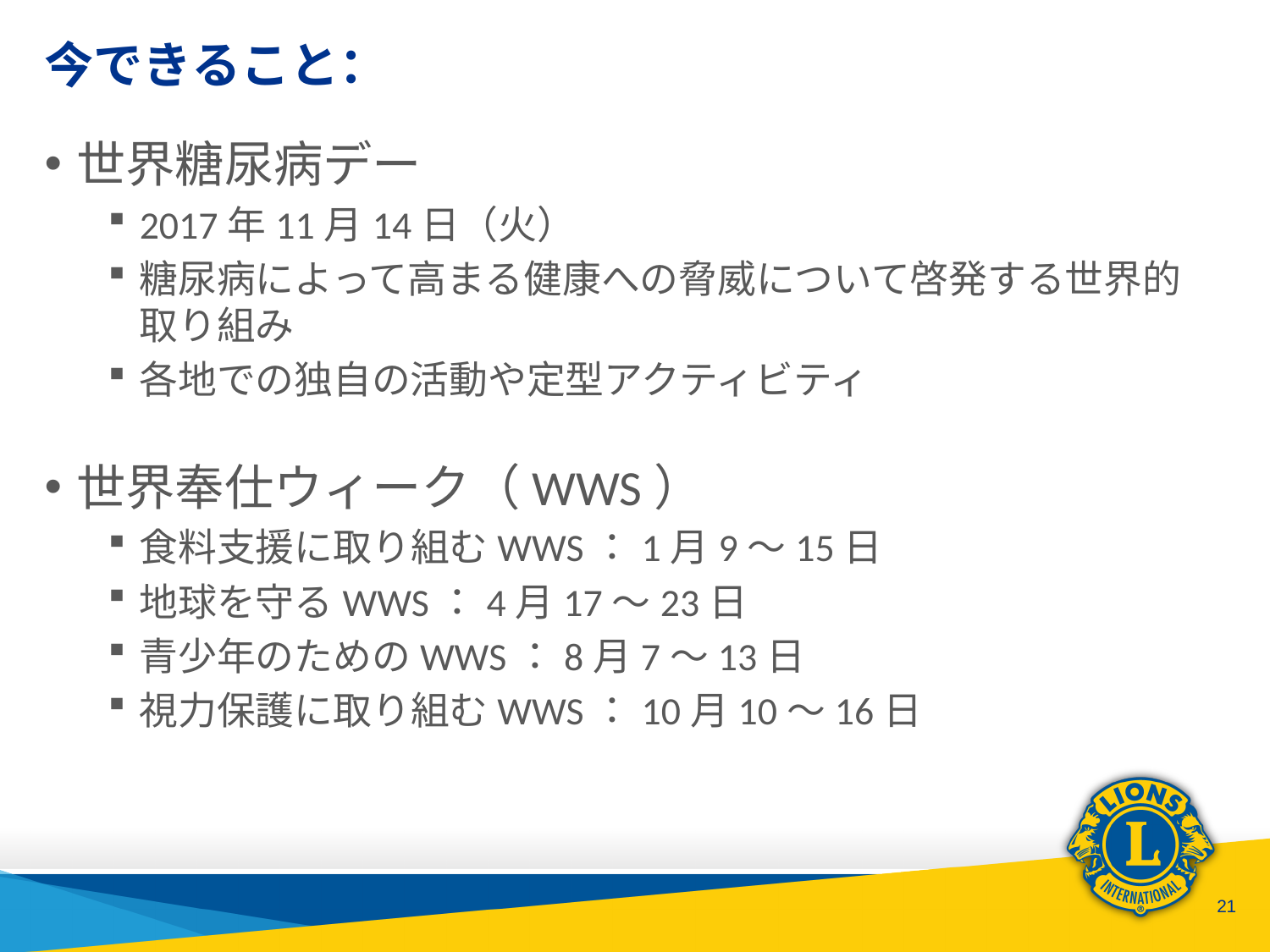

# 今できること：
世界糖尿病デー
2017年11月14日（火）
糖尿病によって高まる健康への脅威について啓発する世界的取り組み
各地での独自の活動や定型アクティビティ

世界奉仕ウィーク（WWS）
食料支援に取り組むWWS：1月9～15日
地球を守るWWS：4月17～23日
青少年のためのWWS：8月7～13日
視力保護に取り組むWWS：10月10～16日